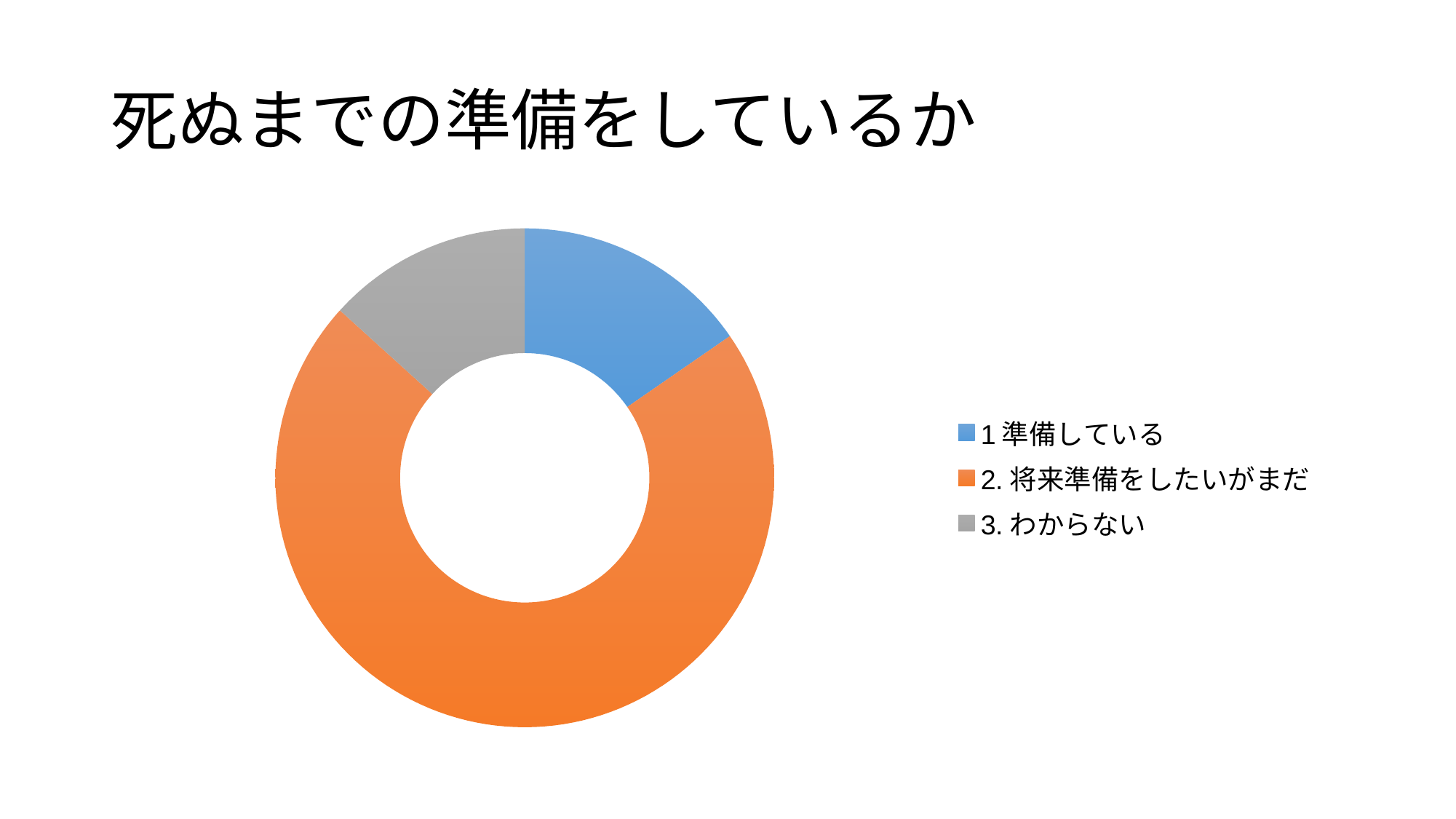

# 死ぬまでの準備をしているか

### Chart

| Category |  |
|---|---|
| 1準備している　 | 44.0 |
| 2.将来準備をしたいがまだ　 | 204.0 |
| 3.わからない | 38.0 |